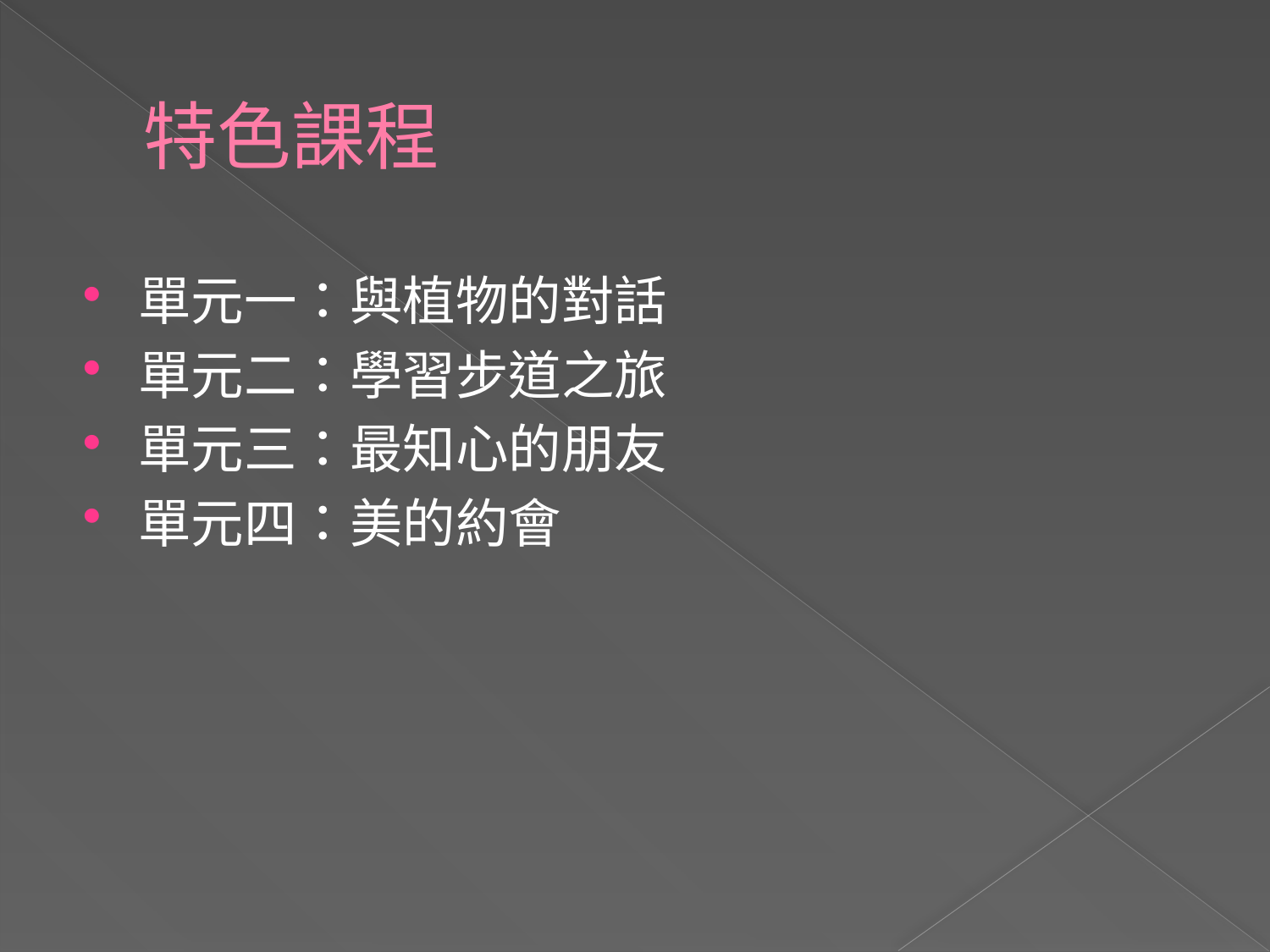

# 特色課程
單元一：與植物的對話
單元二：學習步道之旅
單元三：最知心的朋友
單元四：美的約會